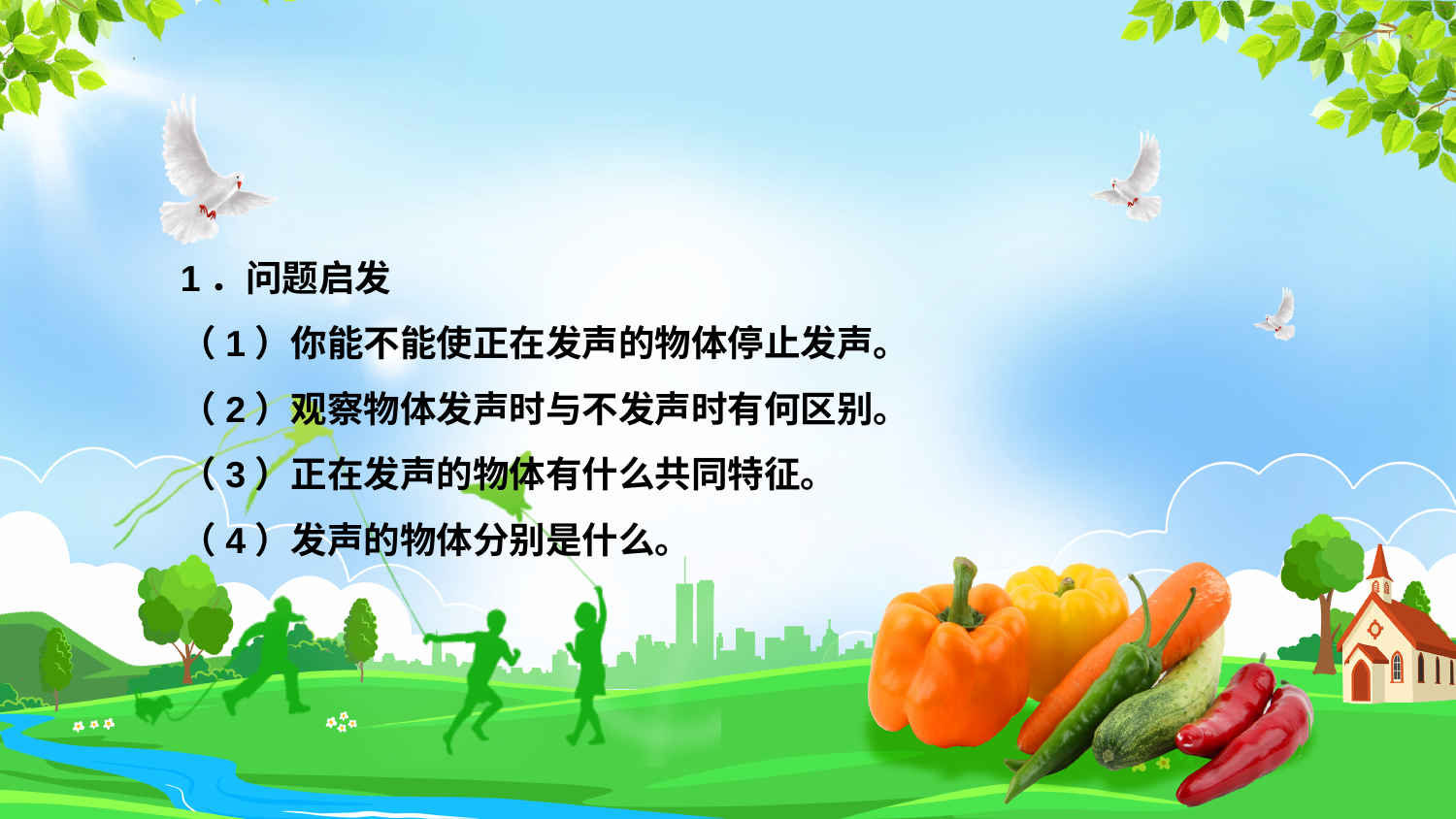

1．问题启发
（1）你能不能使正在发声的物体停止发声。
（2）观察物体发声时与不发声时有何区别。
（3）正在发声的物体有什么共同特征。
（4）发声的物体分别是什么。